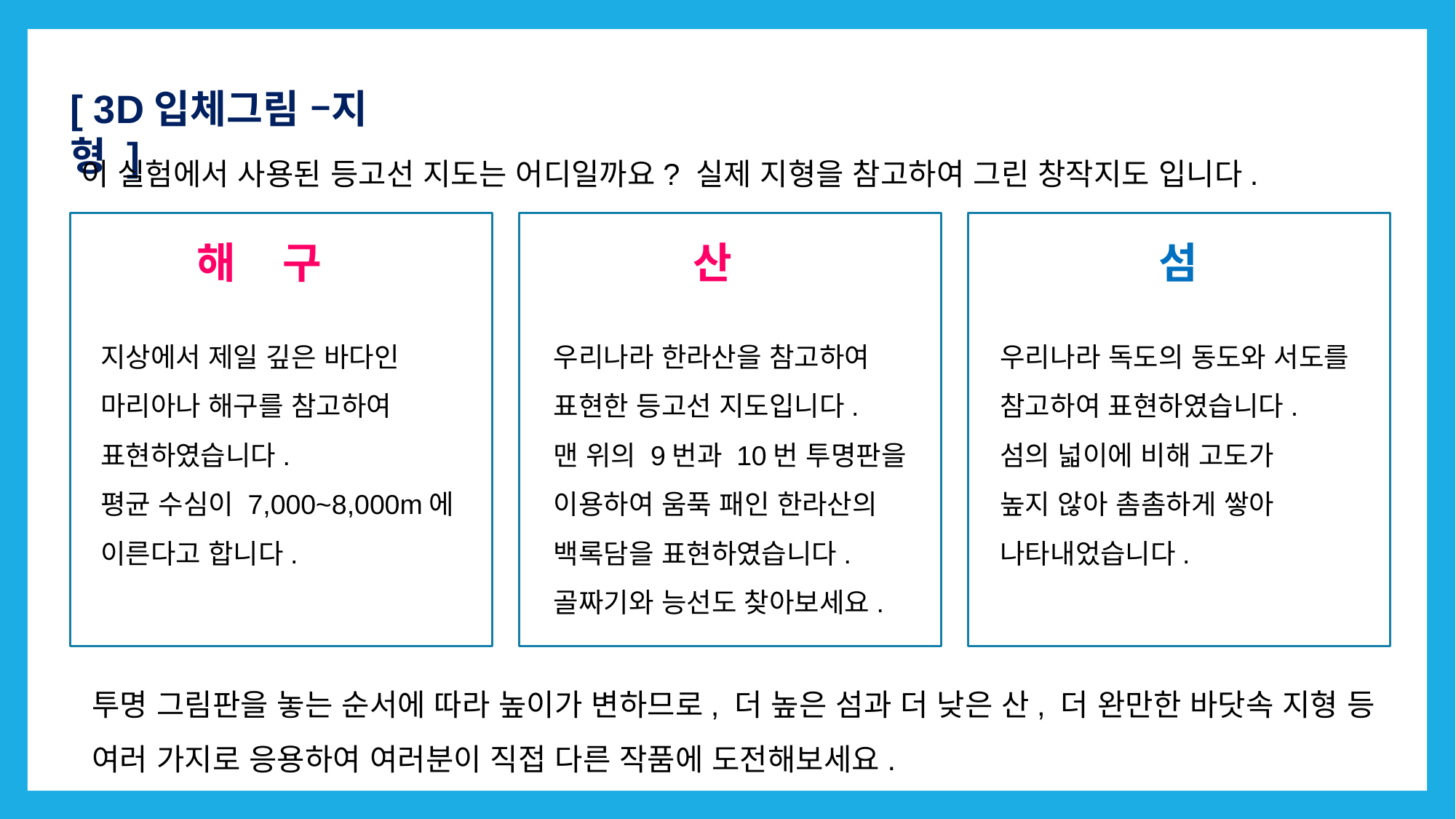

[ 3D입체그림 –지형 ]
이 실험에서 사용된 등고선 지도는 어디일까요? 실제 지형을 참고하여 그린 창작지도 입니다.

해    구
산
섬
지상에서 제일 깊은 바다인
마리아나 해구를 참고하여
표현하였습니다.
평균 수심이 7,000~8,000m에
이른다고 합니다.
우리나라 한라산을 참고하여
표현한 등고선 지도입니다.
맨 위의 9번과 10번 투명판을
이용하여 움푹 패인 한라산의
백록담을 표현하였습니다.
골짜기와 능선도 찾아보세요.
우리나라 독도의 동도와 서도를
참고하여 표현하였습니다.
섬의 넓이에 비해 고도가
높지 않아 촘촘하게 쌓아
나타내었습니다.
투명 그림판을 놓는 순서에 따라 높이가 변하므로, 더 높은 섬과 더 낮은 산, 더 완만한 바닷속 지형 등 여러 가지로 응용하여 여러분이 직접 다른 작품에 도전해보세요.